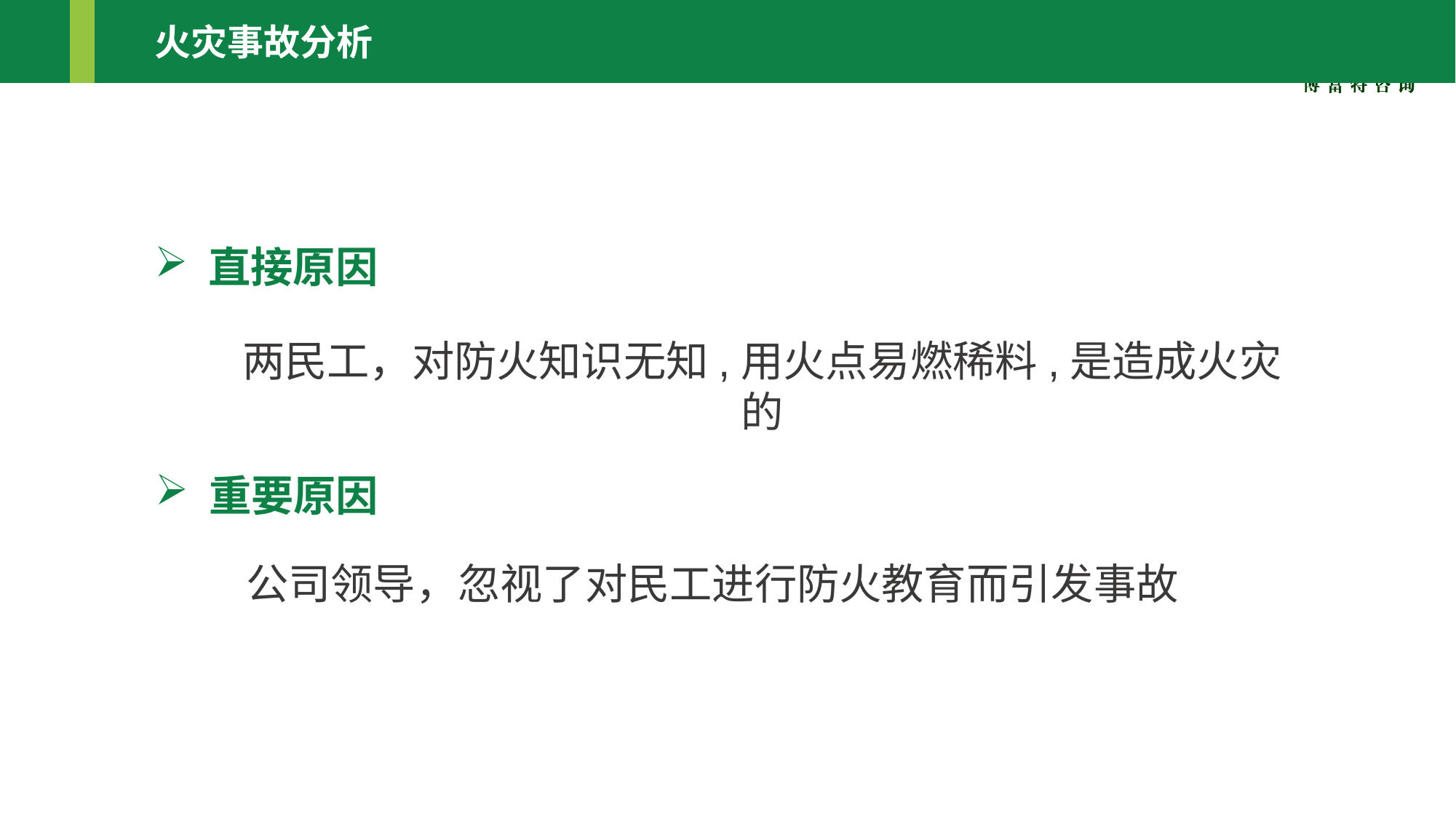

火灾事故分析
 直接原因
两民工，对防火知识无知,用火点易燃稀料,是造成火灾的
 重要原因
公司领导，忽视了对民工进行防火教育而引发事故